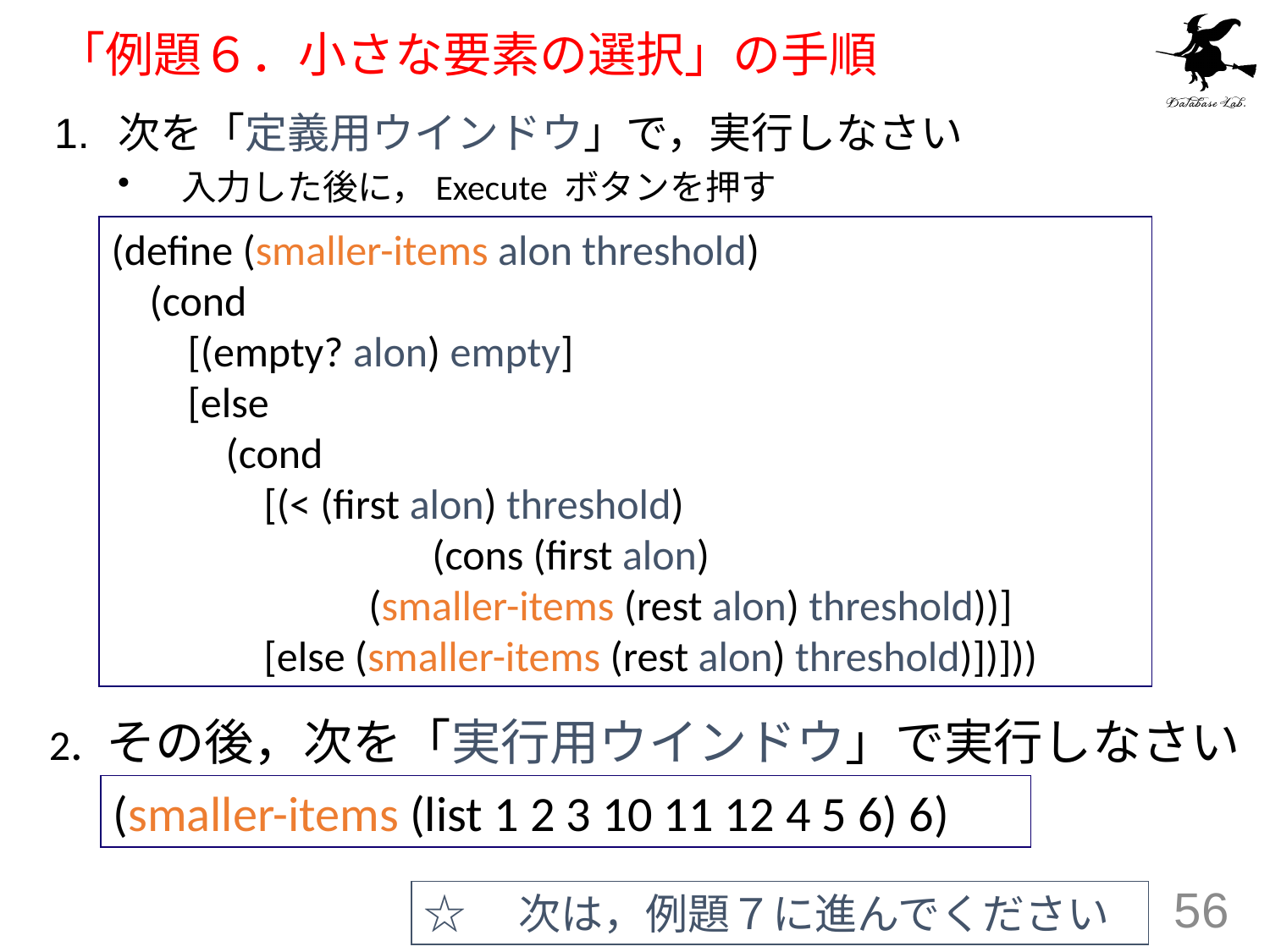

# 「例題６．小さな要素の選択」の手順
次を「定義用ウインドウ」で，実行しなさい
入力した後に，Execute ボタンを押す
(define (smaller-items alon threshold)
    (cond
        [(empty? alon) empty]
        [else
            (cond
                [(< (first alon) threshold)
		       (cons (first alon)
                           (smaller-items (rest alon) threshold))]
                [else (smaller-items (rest alon) threshold)])]))
2. その後，次を「実行用ウインドウ」で実行しなさい
(smaller-items (list 1 2 3 10 11 12 4 5 6) 6)
☆　次は，例題７に進んでください
56